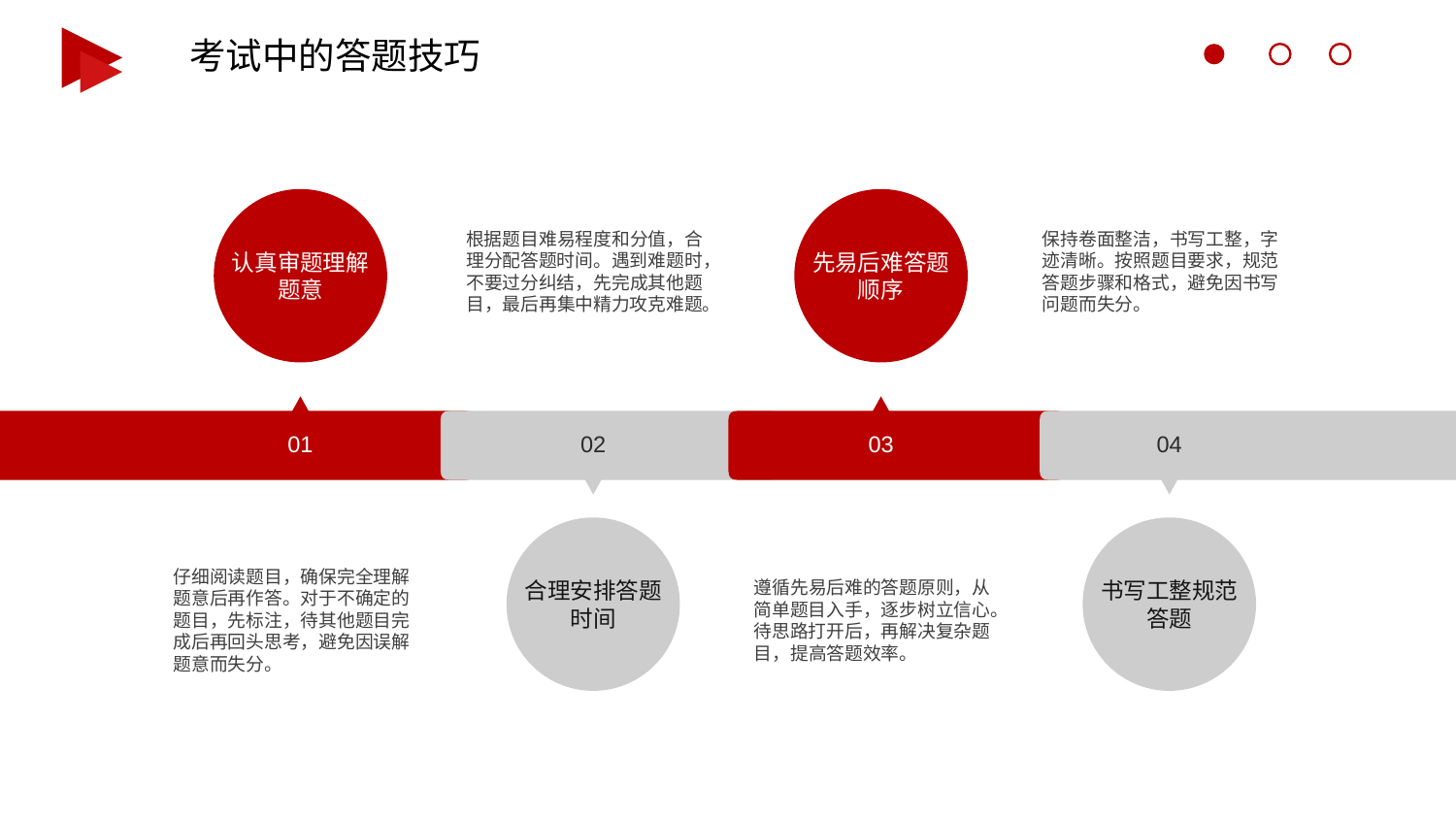

考试中的答题技巧

根据题目难易程度和分值，合理分配答题时间。遇到难题时，不要过分纠结，先完成其他题目，最后再集中精力攻克难题。
保持卷面整洁，书写工整，字迹清晰。按照题目要求，规范答题步骤和格式，避免因书写问题而失分。

认真审题理解题意
先易后难答题顺序

01
02
03
04

仔细阅读题目，确保完全理解题意后再作答。对于不确定的题目，先标注，待其他题目完成后再回头思考，避免因误解题意而失分。
遵循先易后难的答题原则，从简单题目入手，逐步树立信心。待思路打开后，再解决复杂题目，提高答题效率。

合理安排答题时间
书写工整规范答题